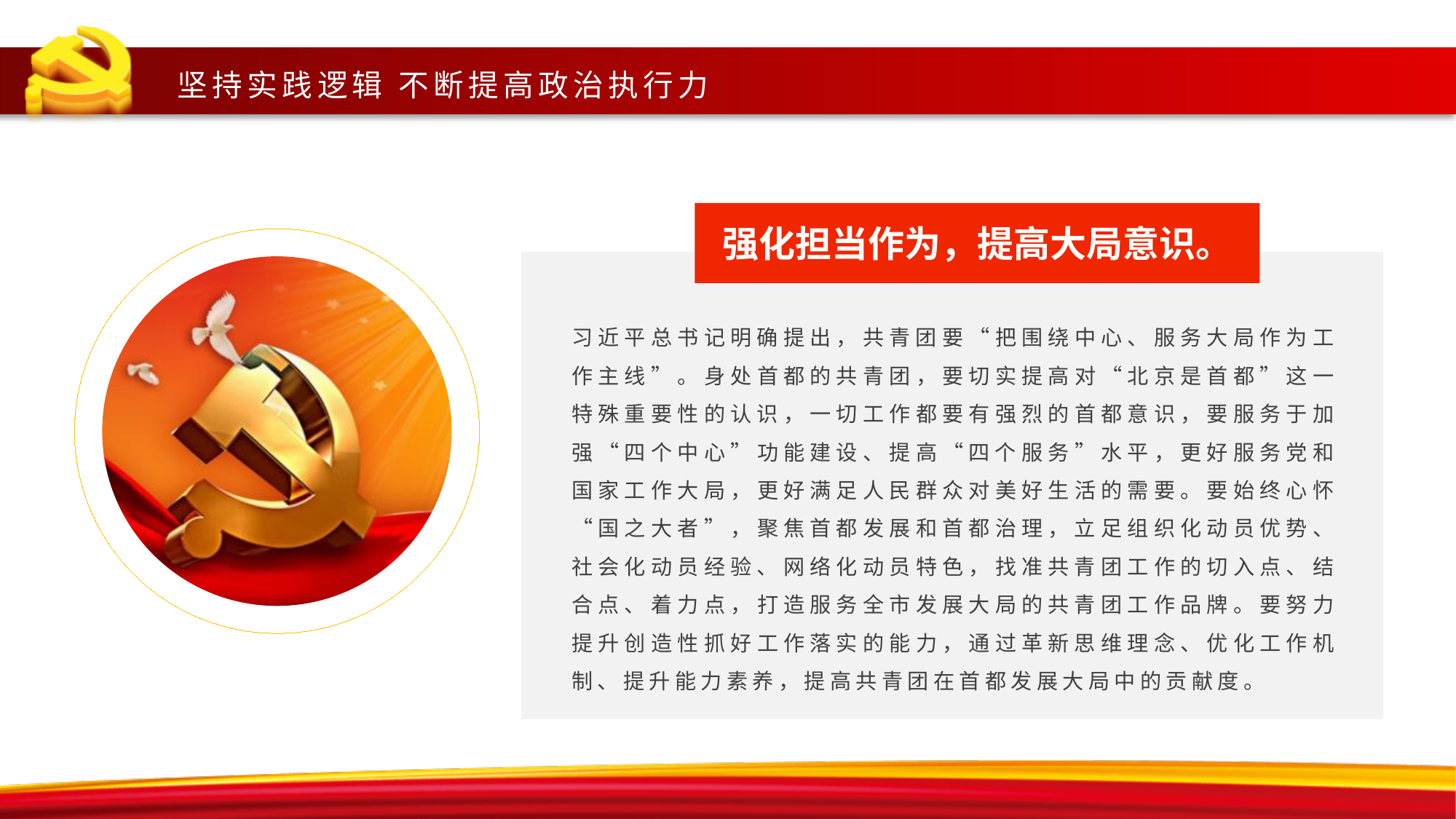

坚持实践逻辑 不断提高政治执行力
强化担当作为，提高大局意识。

习近平总书记明确提出，共青团要“把围绕中心、服务大局作为工作主线”。身处首都的共青团，要切实提高对“北京是首都”这一特殊重要性的认识，一切工作都要有强烈的首都意识，要服务于加强“四个中心”功能建设、提高“四个服务”水平，更好服务党和国家工作大局，更好满足人民群众对美好生活的需要。要始终心怀“国之大者”，聚焦首都发展和首都治理，立足组织化动员优势、社会化动员经验、网络化动员特色，找准共青团工作的切入点、结合点、着力点，打造服务全市发展大局的共青团工作品牌。要努力提升创造性抓好工作落实的能力，通过革新思维理念、优化工作机制、提升能力素养，提高共青团在首都发展大局中的贡献度。